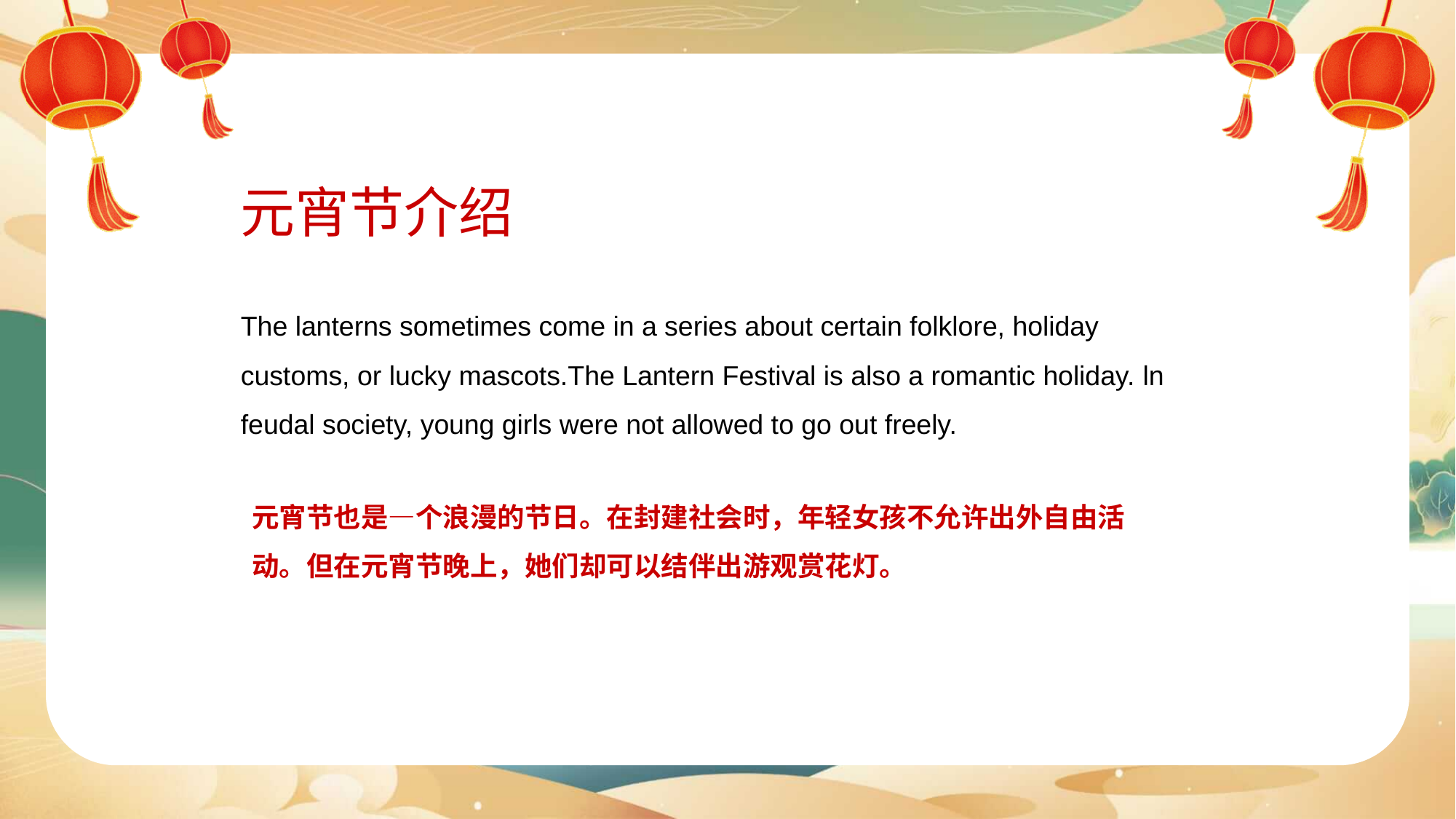

元宵节介绍
The lanterns sometimes come in a series about certain folklore, holiday customs, or lucky mascots.The Lantern Festival is also a romantic holiday. ln feudal society, young girls were not allowed to go out freely.
元宵节也是—个浪漫的节日。在封建社会时，年轻女孩不允许出外自由活动。但在元宵节晚上，她们却可以结伴出游观赏花灯。